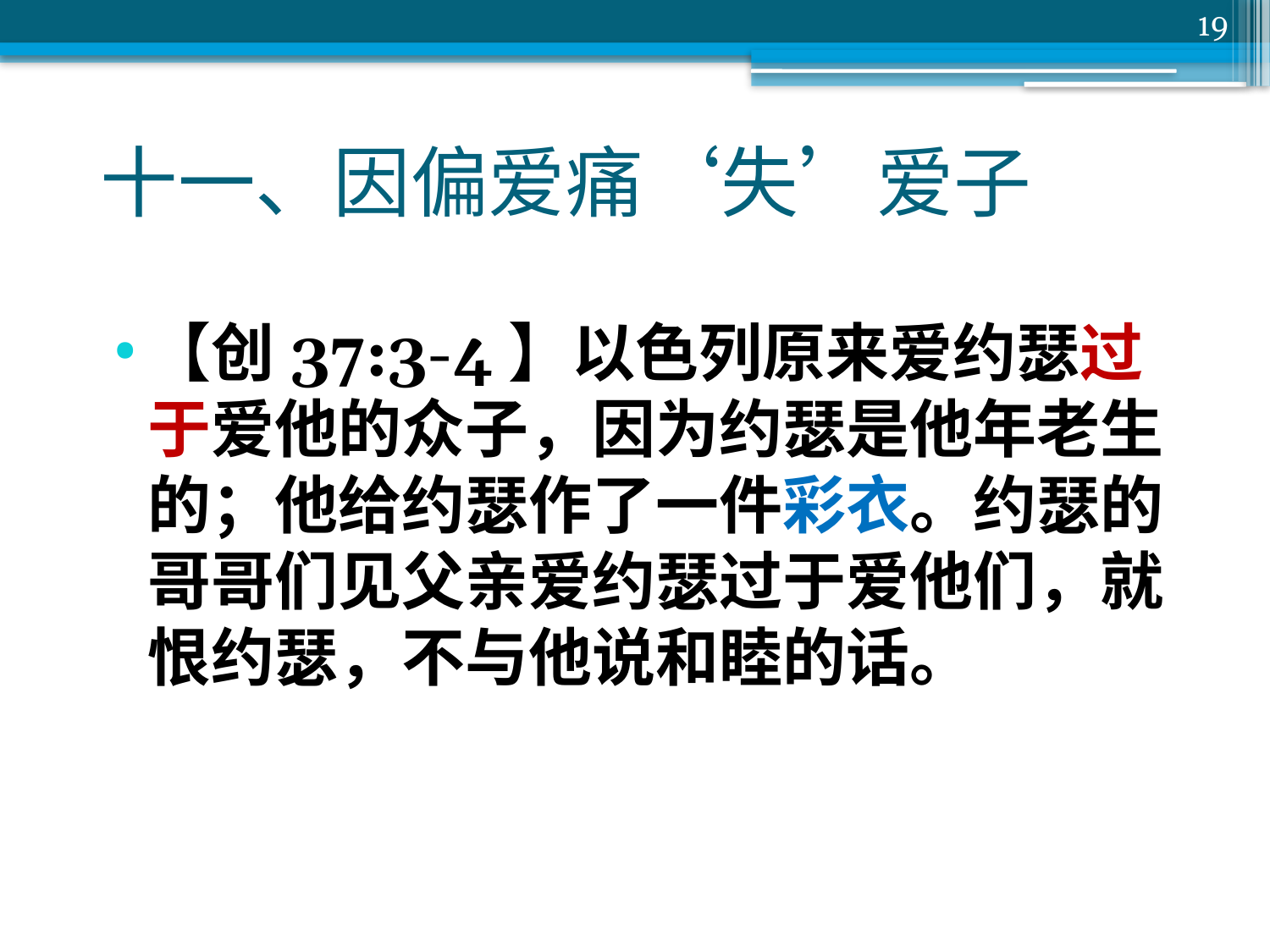

19
# 十一、因偏爱痛‘失’爱子
【创37:3-4】以色列原来爱约瑟过于爱他的众子，因为约瑟是他年老生的；他给约瑟作了一件彩衣。约瑟的哥哥们见父亲爱约瑟过于爱他们，就恨约瑟，不与他说和睦的话。